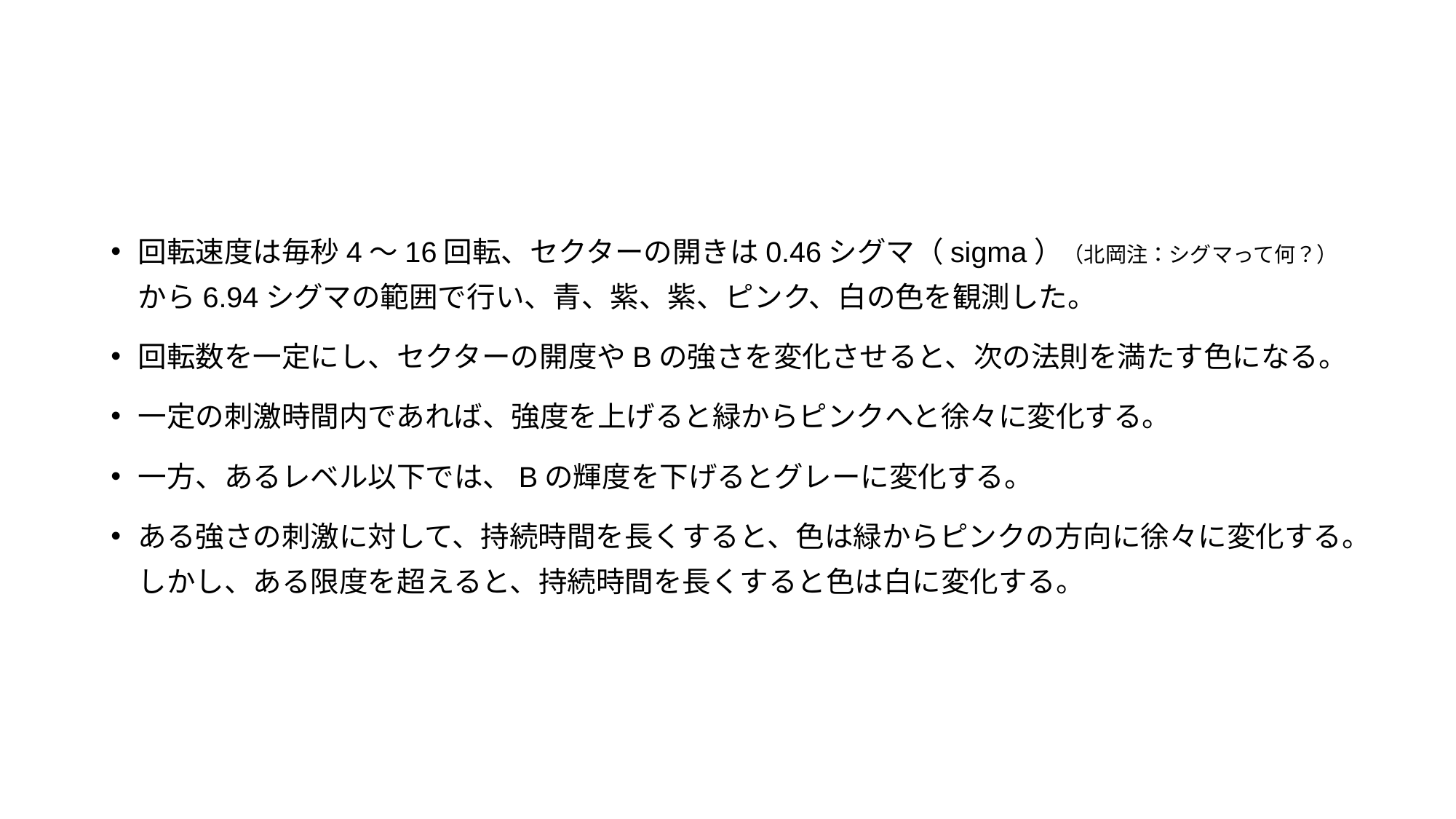

回転速度は毎秒4～16回転、セクターの開きは0.46シグマ（sigma）（北岡注：シグマって何？）から6.94シグマの範囲で行い、青、紫、紫、ピンク、白の色を観測した。
回転数を一定にし、セクターの開度やBの強さを変化させると、次の法則を満たす色になる。
一定の刺激時間内であれば、強度を上げると緑からピンクへと徐々に変化する。
一方、あるレベル以下では、Bの輝度を下げるとグレーに変化する。
ある強さの刺激に対して、持続時間を長くすると、色は緑からピンクの方向に徐々に変化する。しかし、ある限度を超えると、持続時間を長くすると色は白に変化する。